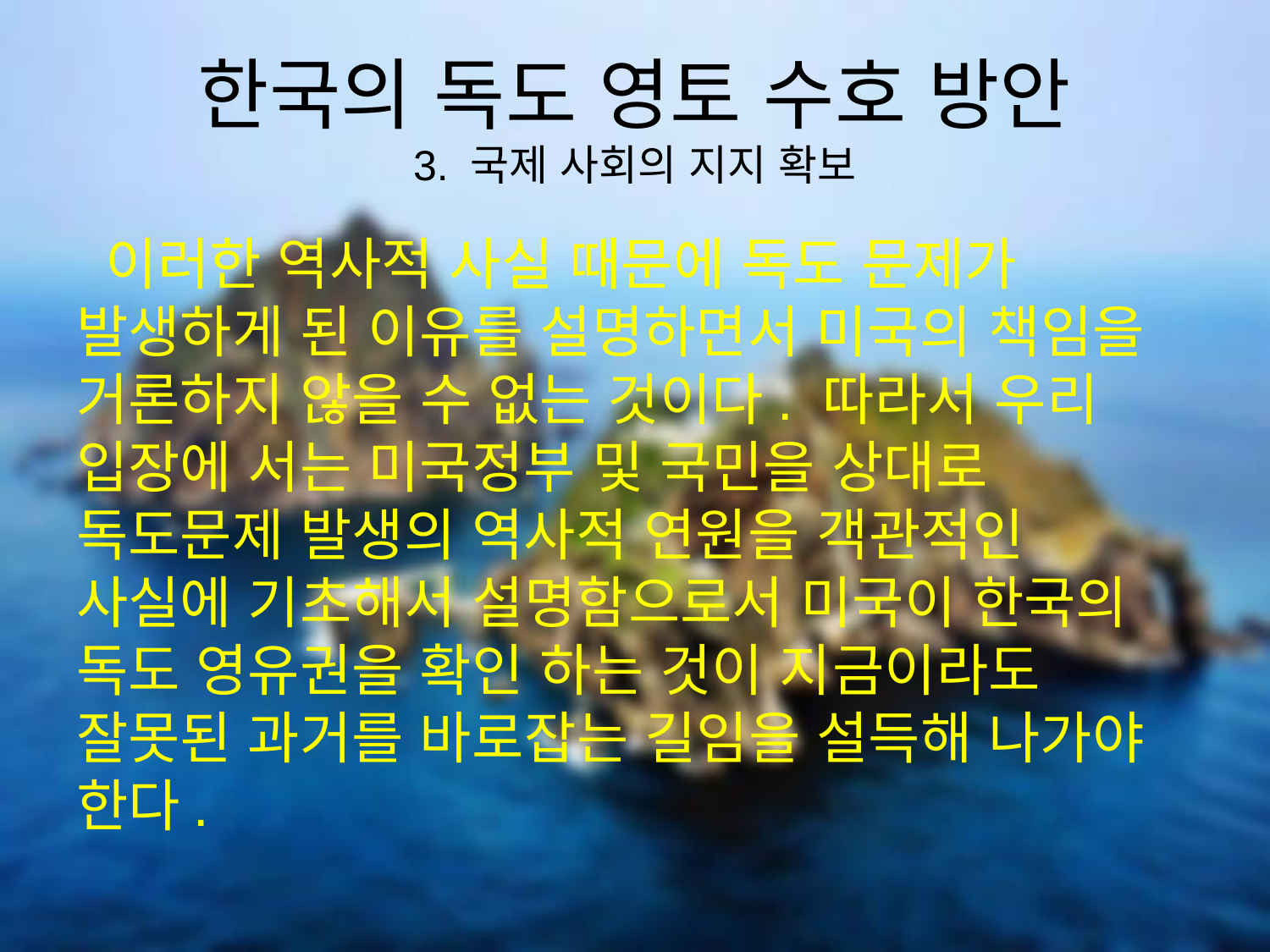

# 한국의 독도 영토 수호 방안 3. 국제 사회의 지지 확보
 이러한 역사적 사실 때문에 독도 문제가 발생하게 된 이유를 설명하면서 미국의 책임을 거론하지 않을 수 없는 것이다. 따라서 우리 입장에 서는 미국정부 및 국민을 상대로 독도문제 발생의 역사적 연원을 객관적인 사실에 기초해서 설명함으로서 미국이 한국의 독도 영유권을 확인 하는 것이 지금이라도 잘못된 과거를 바로잡는 길임을 설득해 나가야 한다.